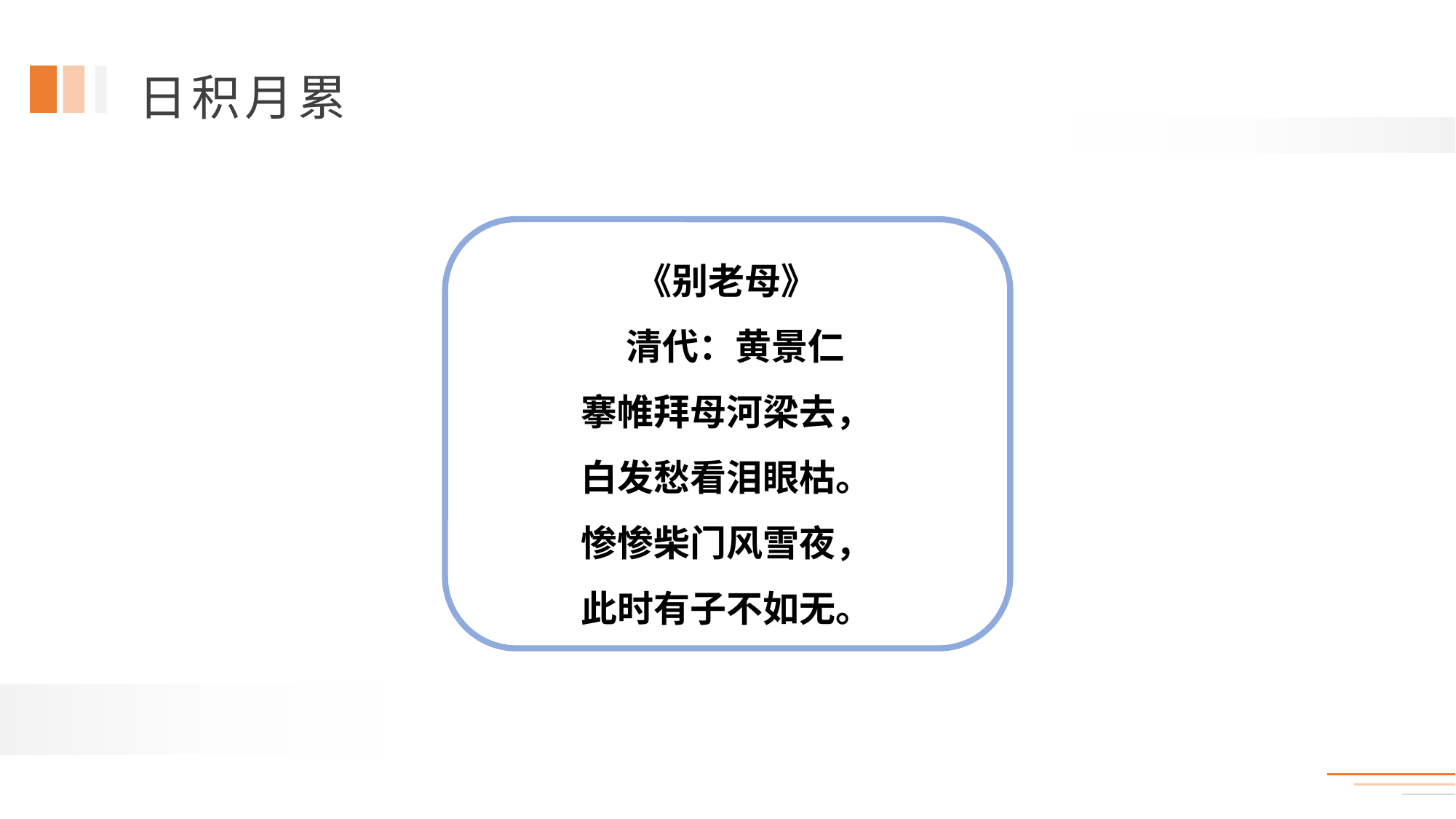

《别老母》
  清代：黄景仁
搴帷拜母河梁去，
白发愁看泪眼枯。
惨惨柴门风雪夜，
此时有子不如无。